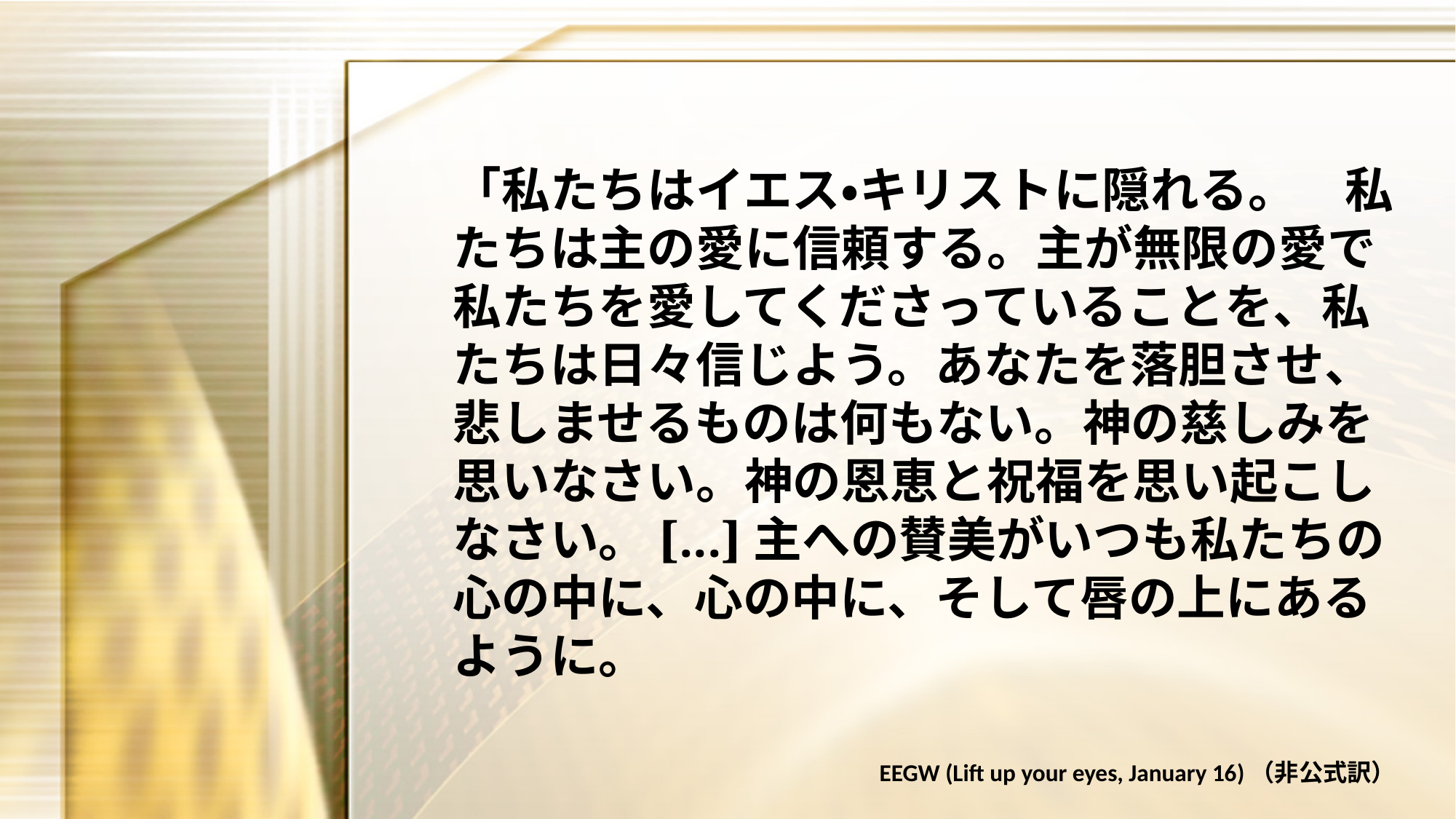

「私たちはイエス・キリストに隠れる。　私たちは主の愛に信頼する。主が無限の愛で私たちを愛してくださっていることを、私たちは日々信じよう。あなたを落胆させ、悲しませるものは何もない。神の慈しみを思いなさい。神の恩恵と祝福を思い起こしなさい。[...]主への賛美がいつも私たちの心の中に、心の中に、そして唇の上にあるように。
EEGW (Lift up your eyes, January 16)（非公式訳）